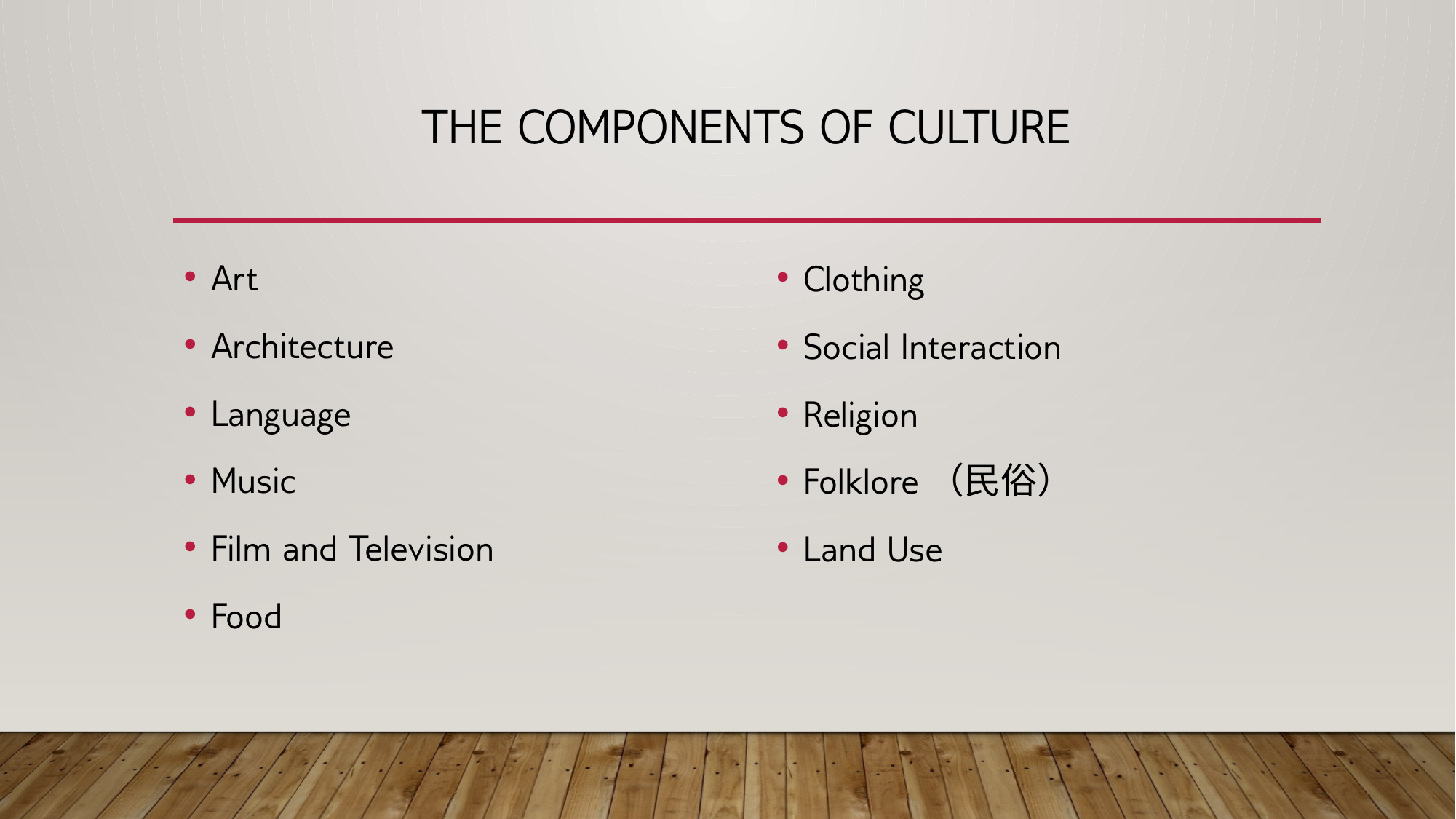

# the components of culture
Art
Architecture
Language
Music
Film and Television
Food
Clothing
Social Interaction
Religion
Folklore（民俗）
Land Use